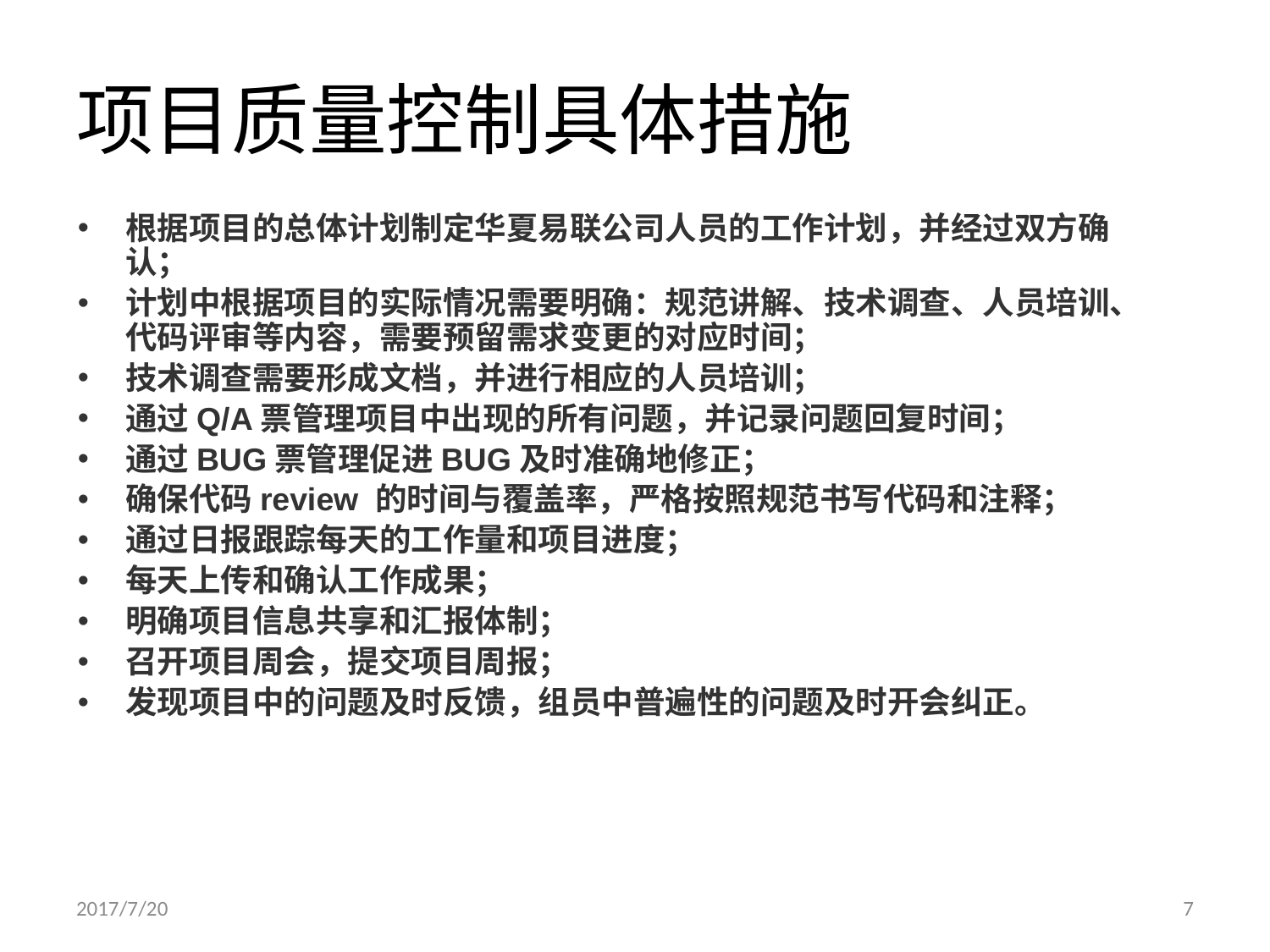

# 项目质量控制具体措施
根据项目的总体计划制定华夏易联公司人员的工作计划，并经过双方确认；
计划中根据项目的实际情况需要明确：规范讲解、技术调查、人员培训、代码评审等内容，需要预留需求变更的对应时间；
技术调查需要形成文档，并进行相应的人员培训；
通过Q/A票管理项目中出现的所有问题，并记录问题回复时间；
通过BUG票管理促进BUG及时准确地修正；
确保代码review 的时间与覆盖率，严格按照规范书写代码和注释；
通过日报跟踪每天的工作量和项目进度；
每天上传和确认工作成果；
明确项目信息共享和汇报体制；
召开项目周会，提交项目周报；
发现项目中的问题及时反馈，组员中普遍性的问题及时开会纠正。
2017/7/20
7